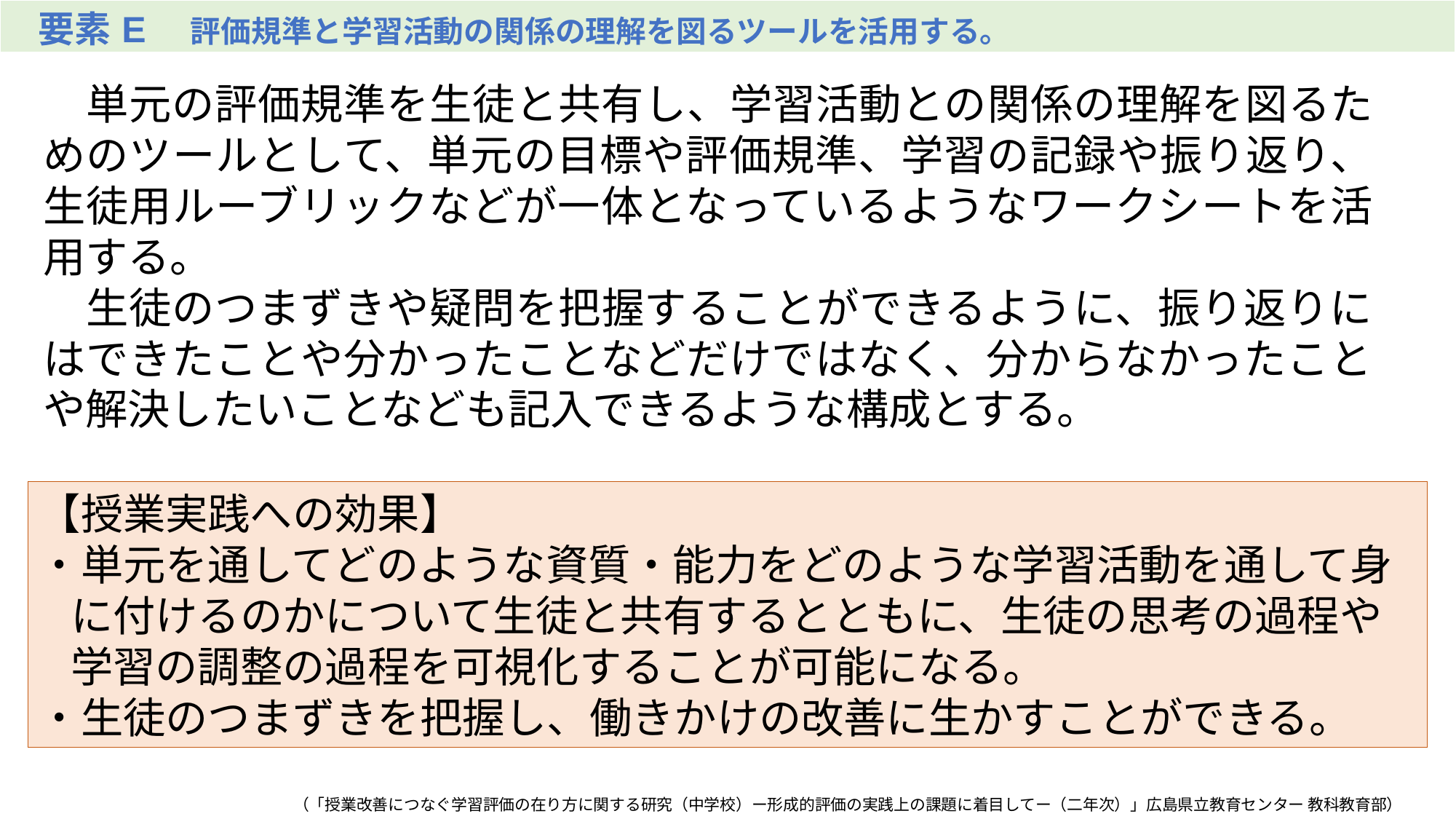

| 要素E　評価規準と学習活動の関係の理解を図るツールを活用する。 |
| --- |
　単元の評価規準を生徒と共有し、学習活動との関係の理解を図るためのツールとして、単元の目標や評価規準、学習の記録や振り返り、生徒用ルーブリックなどが一体となっているようなワークシートを活用する。
　生徒のつまずきや疑問を把握することができるように、振り返りにはできたことや分かったことなどだけではなく、分からなかったことや解決したいことなども記入できるような構成とする。
【授業実践への効果】
・単元を通してどのような資質・能力をどのような学習活動を通して身に付けるのかについて生徒と共有するとともに、生徒の思考の過程や学習の調整の過程を可視化することが可能になる。
・生徒のつまずきを把握し、働きかけの改善に生かすことができる。
（「授業改善につなぐ学習評価の在り方に関する研究（中学校）ー形成的評価の実践上の課題に着目してー（二年次）」広島県立教育センター 教科教育部）